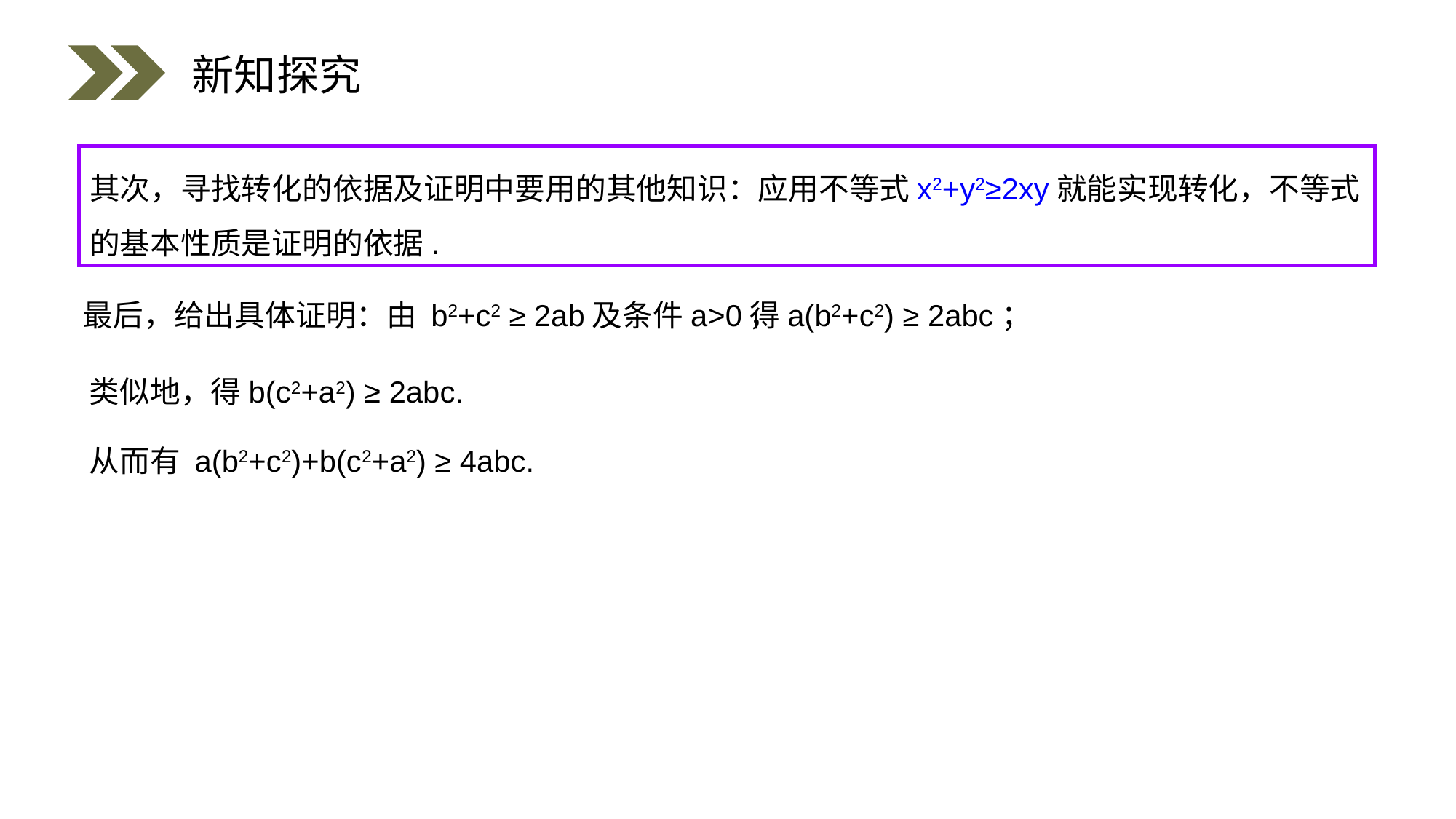

新知探究
其次，寻找转化的依据及证明中要用的其他知识：应用不等式x2+y2≥2xy就能实现转化，不等式的基本性质是证明的依据.
       最后，给出具体证明：由 b2+c2 ≥ 2ab及条件a>0，
得a(b2+c2) ≥ 2abc；
类似地，得b(c2+a2) ≥ 2abc.
从而有 a(b2+c2)+b(c2+a2) ≥ 4abc.